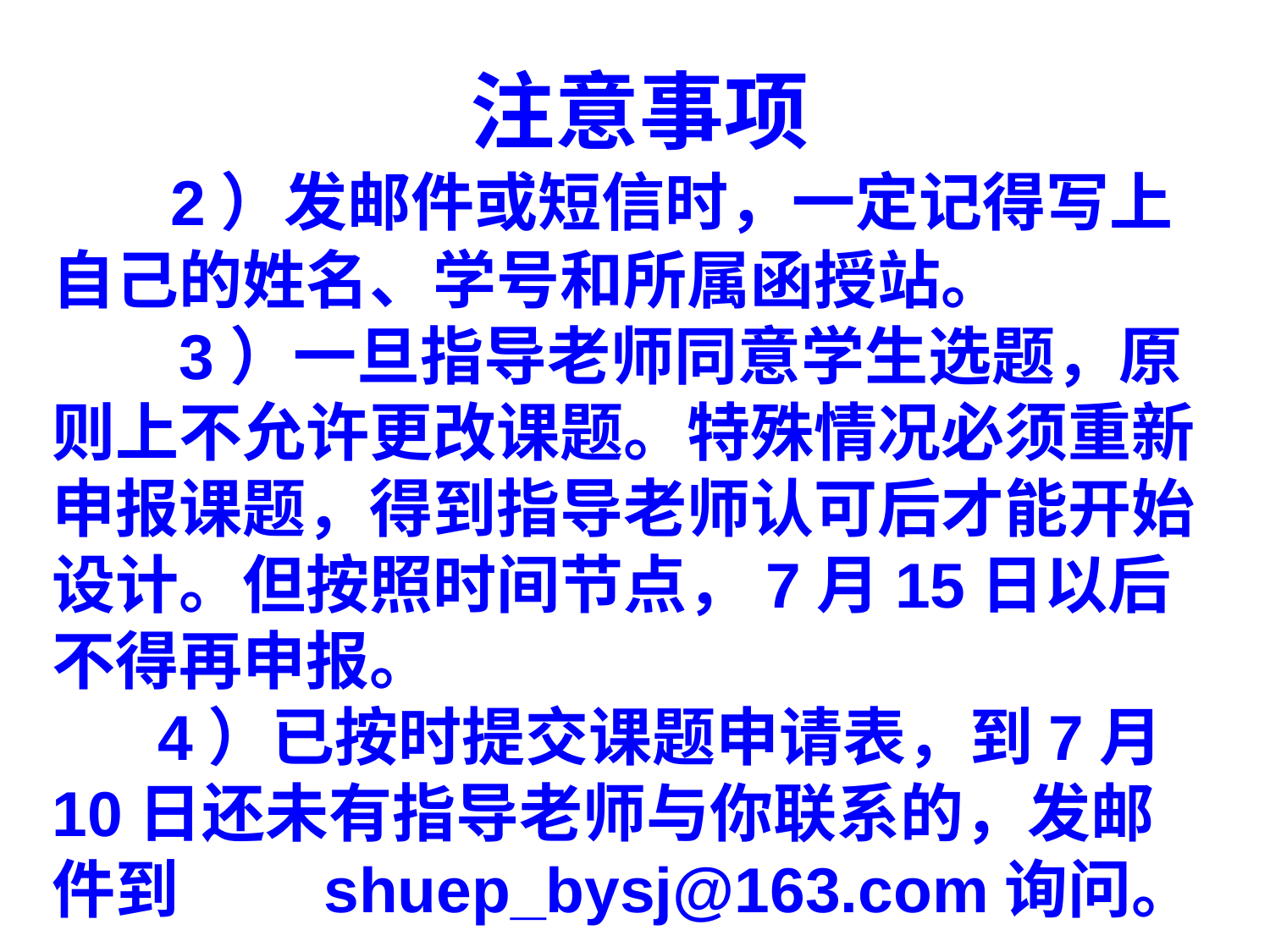

注意事项
      2）发邮件或短信时，一定记得写上自己的姓名、学号和所属函授站。
	3）一旦指导老师同意学生选题，原则上不允许更改课题。特殊情况必须重新申报课题，得到指导老师认可后才能开始设计。但按照时间节点，7月15日以后不得再申报。
      4）已按时提交课题申请表，到7月10日还未有指导老师与你联系的，发邮件到         shuep_bysj@163.com询问。